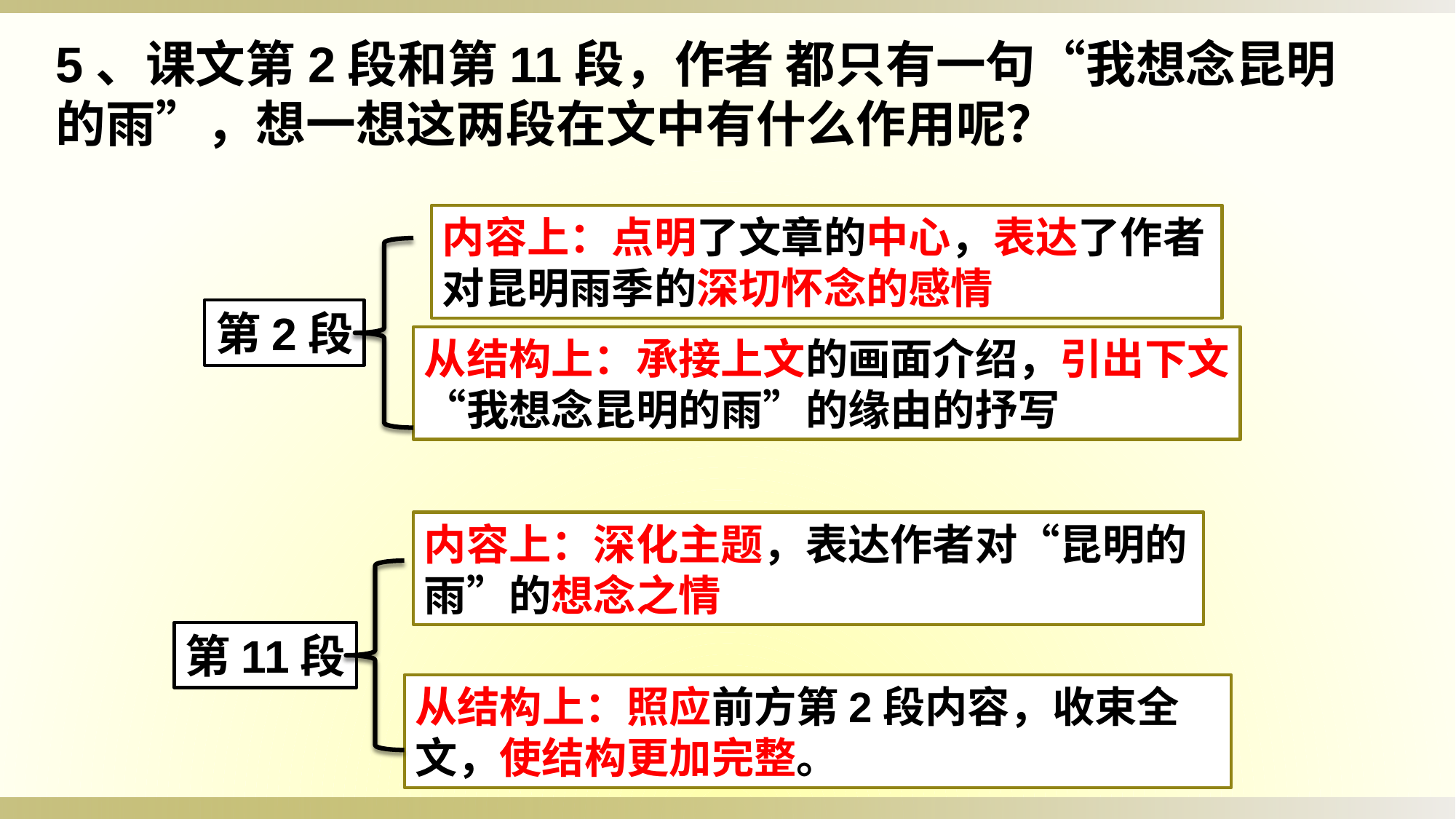

5、课文第2段和第11段，作者 都只有一句“我想念昆明的雨”，想一想这两段在文中有什么作用呢？

内容上：点明了文章的中心，表达了作者对昆明雨季的深切怀念的感情

第2段
从结构上：承接上文的画面介绍，引出下文“我想念昆明的雨”的缘由的抒写
内容上：深化主题，表达作者对“昆明的雨”的想念之情

第11段
从结构上：照应前方第2段内容，收束全文，使结构更加完整。